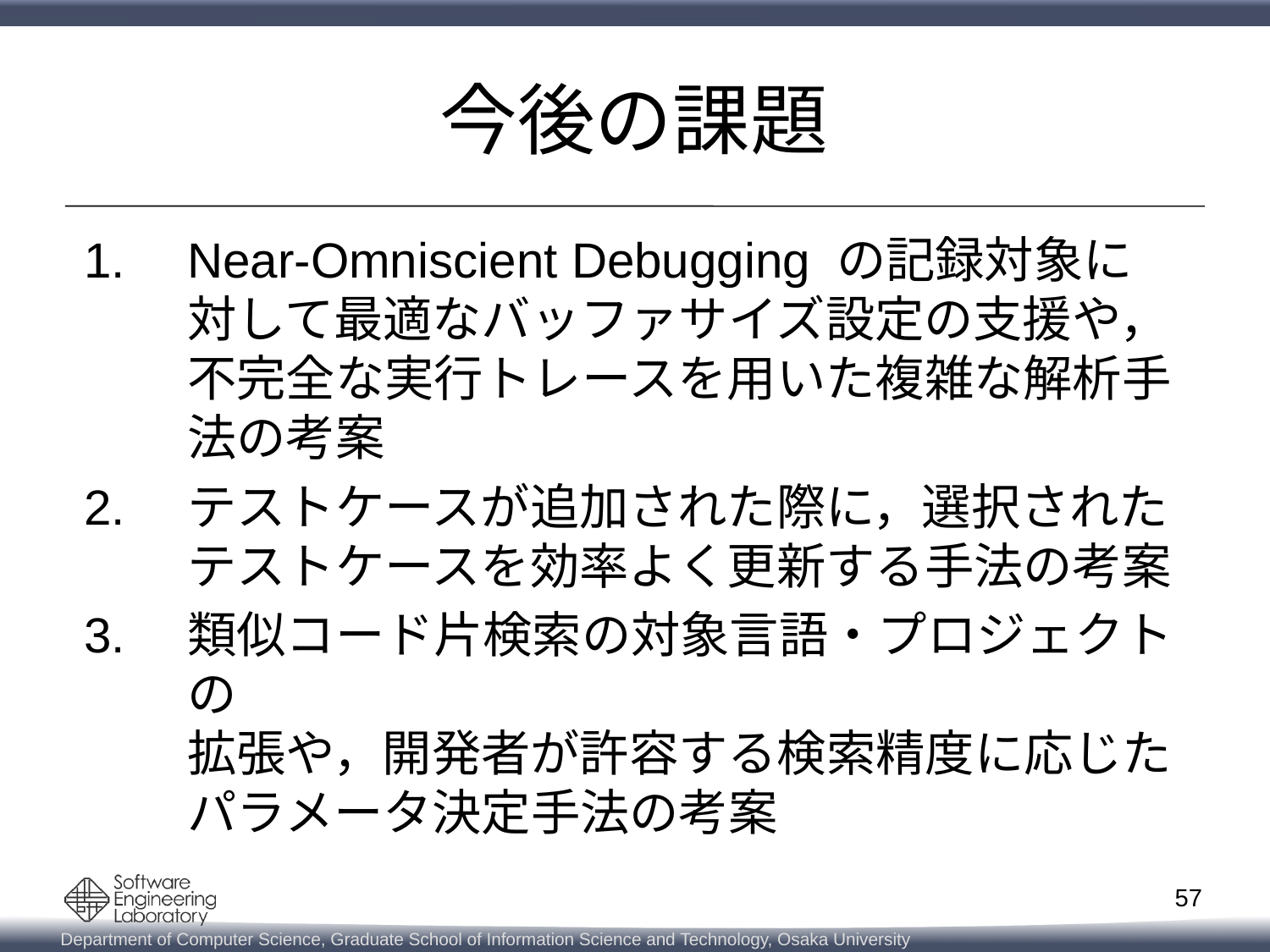

# 今後の課題
Near-Omniscient Debugging の記録対象に
対して最適なバッファサイズ設定の支援や，
不完全な実行トレースを用いた複雑な解析手法の考案
テストケースが追加された際に，選択された
テストケースを効率よく更新する手法の考案
類似コード片検索の対象言語・プロジェクトの
拡張や，開発者が許容する検索精度に応じた
パラメータ決定手法の考案
57